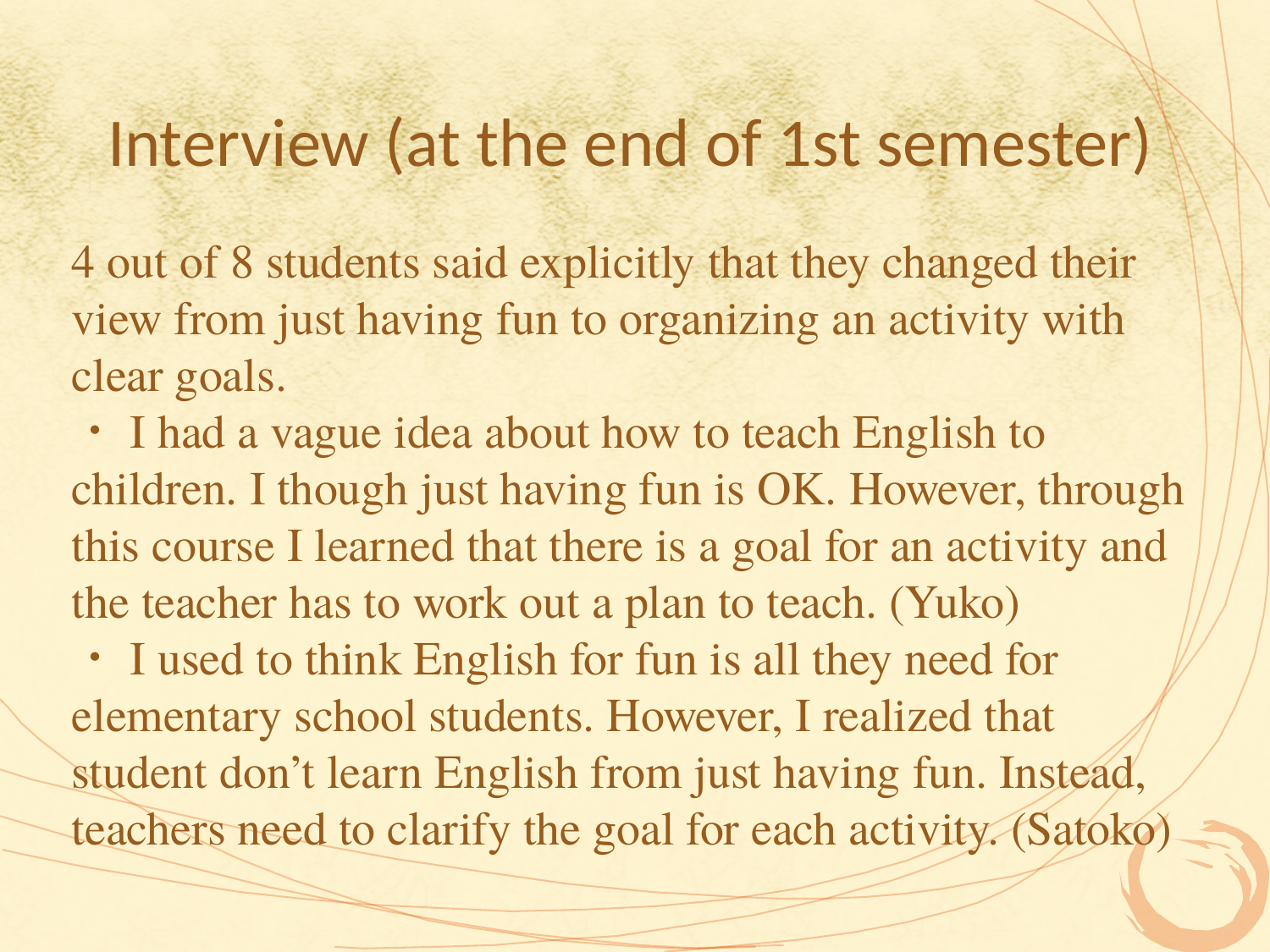

# Interview (at the end of 1st semester)
4 out of 8 students said explicitly that they changed their view from just having fun to organizing an activity with clear goals.
・I had a vague idea about how to teach English to children. I though just having fun is OK. However, through this course I learned that there is a goal for an activity and the teacher has to work out a plan to teach. (Yuko)
・I used to think English for fun is all they need for elementary school students. However, I realized that student don’t learn English from just having fun. Instead, teachers need to clarify the goal for each activity. (Satoko)